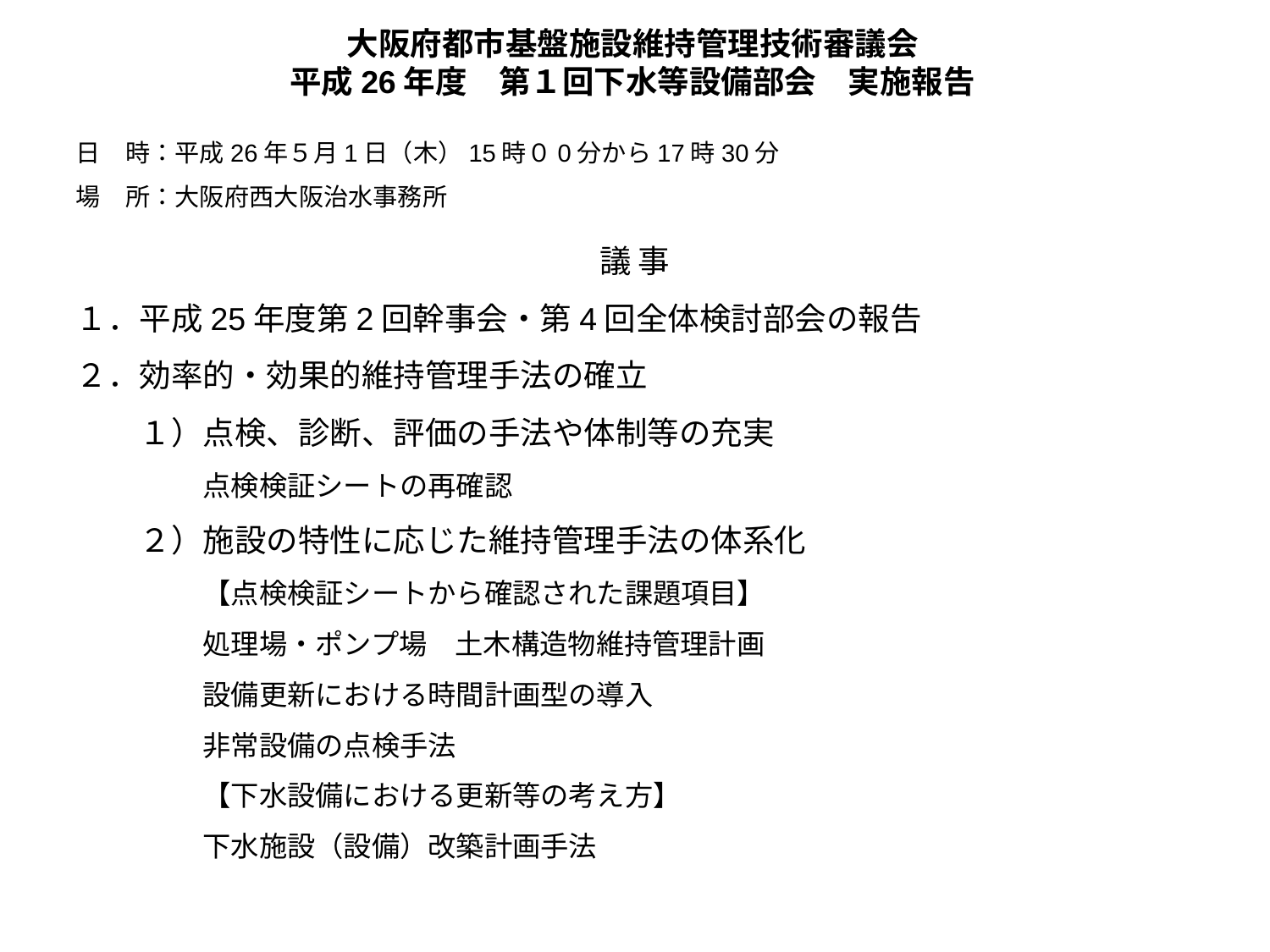

# 大阪府都市基盤施設維持管理技術審議会 平成26年度　第１回下水等設備部会　実施報告
日　時：平成26年５月1日（木）15時０0分から17時30分
場　所：大阪府西大阪治水事務所
議 事
１．平成25年度第2回幹事会・第4回全体検討部会の報告
２．効率的・効果的維持管理手法の確立
１）点検、診断、評価の手法や体制等の充実
点検検証シートの再確認
２）施設の特性に応じた維持管理手法の体系化
【点検検証シートから確認された課題項目】
処理場・ポンプ場　土木構造物維持管理計画
設備更新における時間計画型の導入
非常設備の点検手法
【下水設備における更新等の考え方】
下水施設（設備）改築計画手法